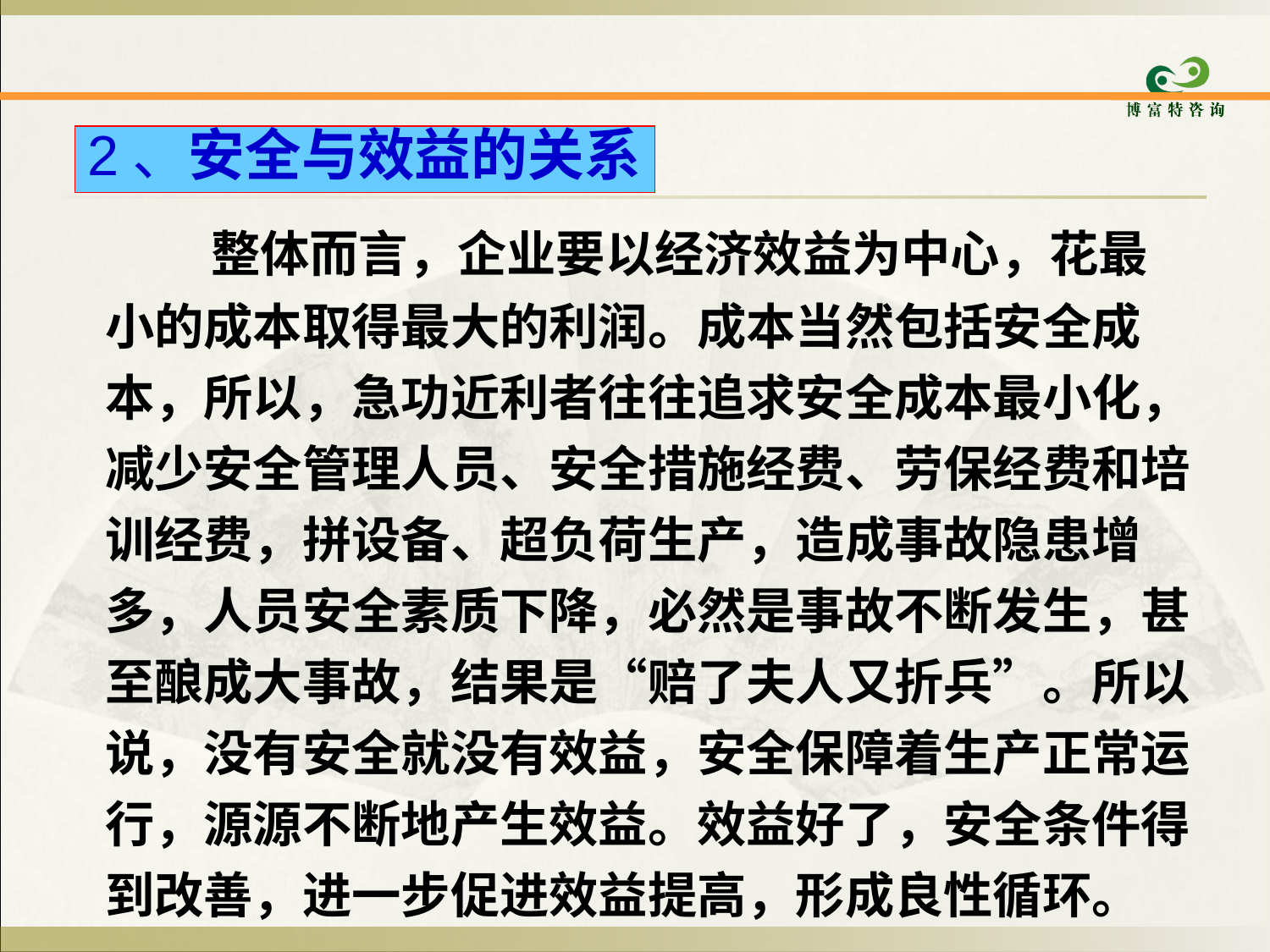

2、安全与效益的关系
           整体而言，企业要以经济效益为中心，花最小的成本取得最大的利润。成本当然包括安全成本，所以，急功近利者往往追求安全成本最小化，减少安全管理人员、安全措施经费、劳保经费和培训经费，拼设备、超负荷生产，造成事故隐患增多，人员安全素质下降，必然是事故不断发生，甚至酿成大事故，结果是“赔了夫人又折兵”。所以说，没有安全就没有效益，安全保障着生产正常运行，源源不断地产生效益。效益好了，安全条件得到改善，进一步促进效益提高，形成良性循环。